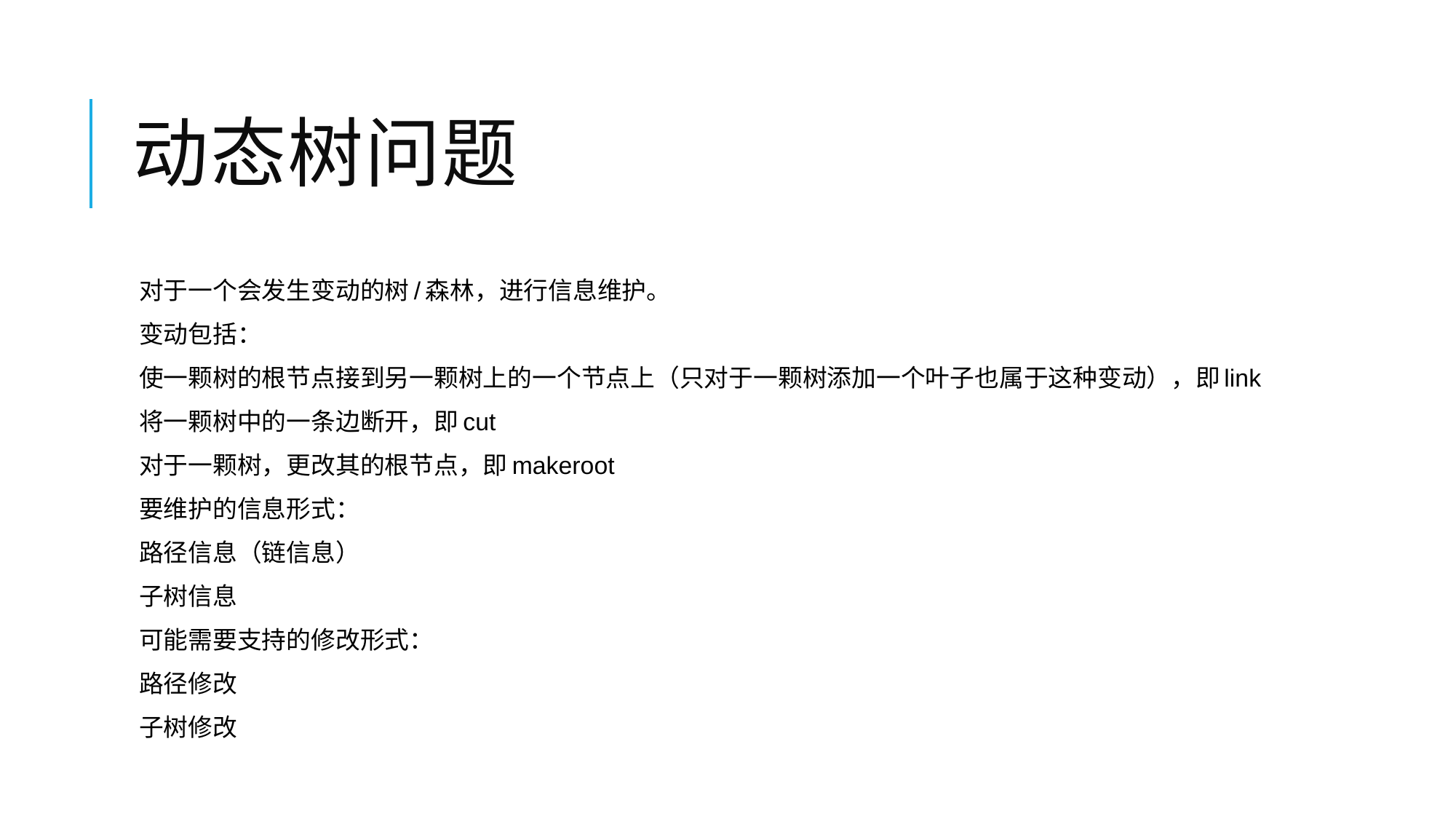

# 动态树问题
对于一个会发生变动的树/森林，进行信息维护。
变动包括：
使一颗树的根节点接到另一颗树上的一个节点上（只对于一颗树添加一个叶子也属于这种变动），即link
将一颗树中的一条边断开，即cut
对于一颗树，更改其的根节点，即makeroot
要维护的信息形式：
路径信息（链信息）
子树信息
可能需要支持的修改形式：
路径修改
子树修改